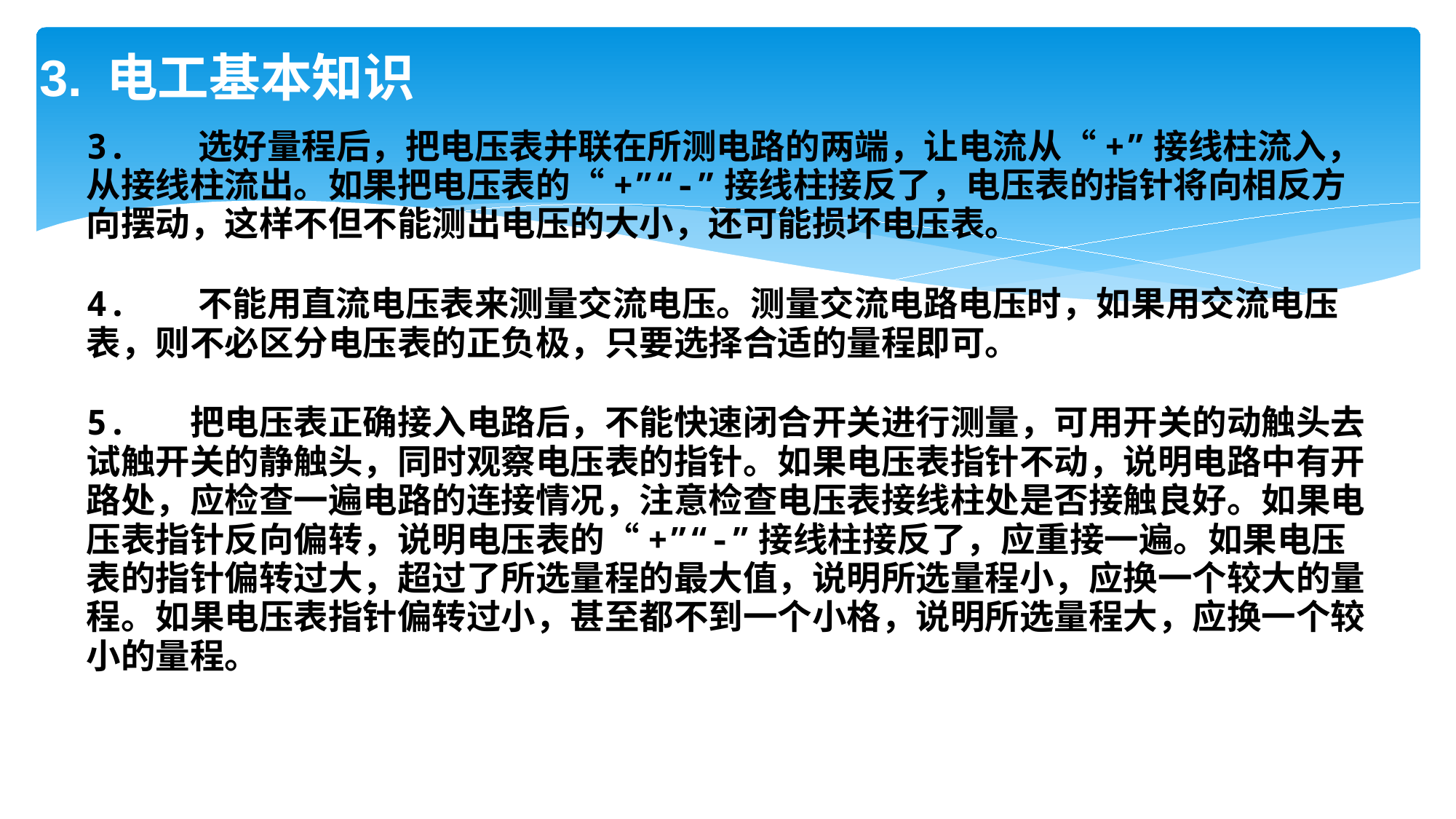

# 3. 电工基本知识
3.   选好量程后，把电压表并联在所测电路的两端，让电流从“+”接线柱流入，从接线柱流出。如果把电压表的“+”“-”接线柱接反了，电压表的指针将向相反方向摆动，这样不但不能测出电压的大小，还可能损坏电压表。

4.   不能用直流电压表来测量交流电压。测量交流电路电压时，如果用交流电压表，则不必区分电压表的正负极，只要选择合适的量程即可。

5.	把电压表正确接入电路后，不能快速闭合开关进行测量，可用开关的动触头去试触开关的静触头，同时观察电压表的指针。如果电压表指针不动，说明电路中有开路处，应检查一遍电路的连接情况，注意检查电压表接线柱处是否接触良好。如果电压表指针反向偏转，说明电压表的“+”“-”接线柱接反了，应重接一遍。如果电压表的指针偏转过大，超过了所选量程的最大值，说明所选量程小，应换一个较大的量程。如果电压表指针偏转过小，甚至都不到一个小格，说明所选量程大，应换一个较小的量程。